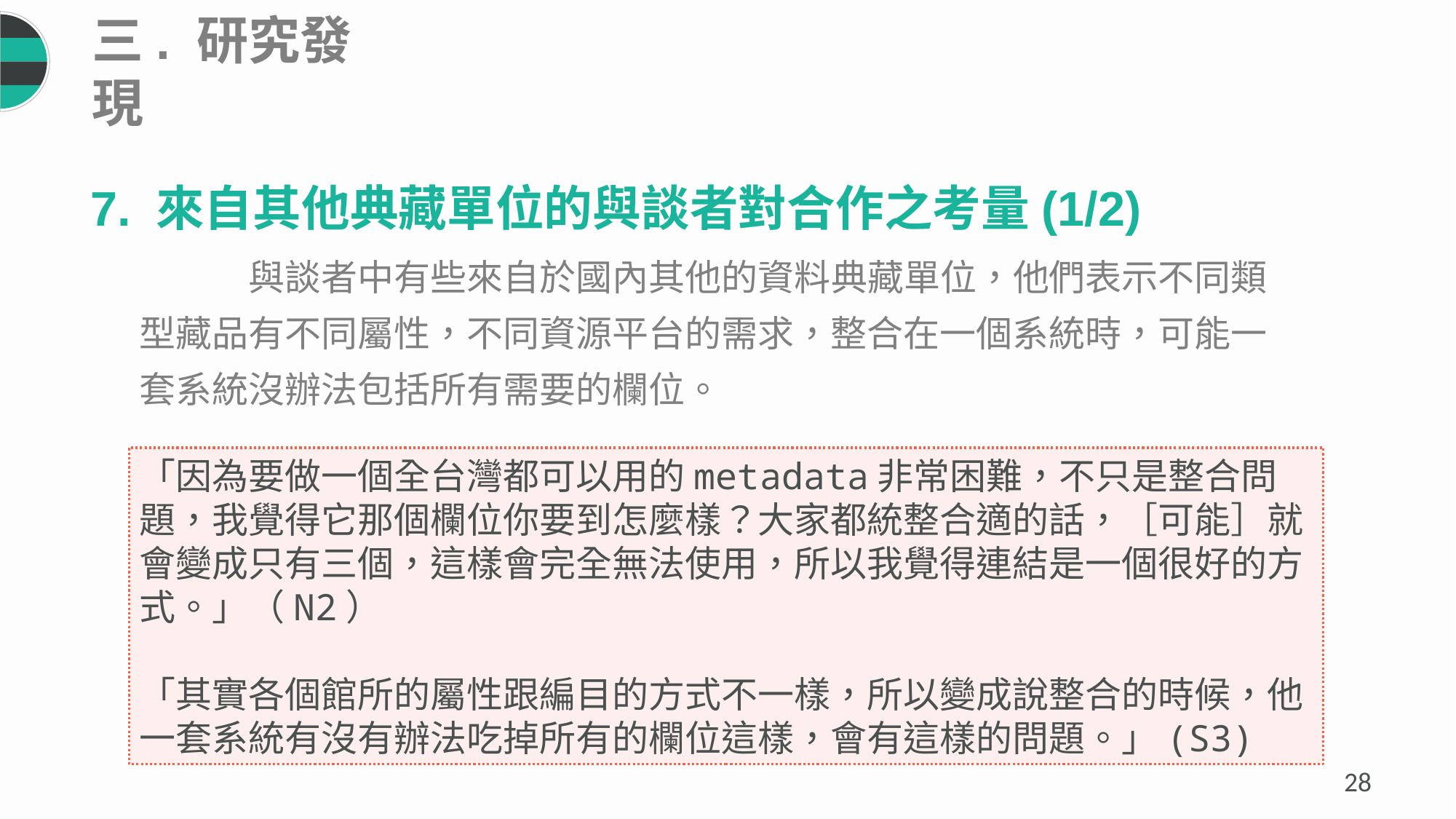

三. 研究發現
7. 來自其他典藏單位的與談者對合作之考量(1/2)
	與談者中有些來自於國內其他的資料典藏單位，他們表示不同類型藏品有不同屬性，不同資源平台的需求，整合在一個系統時，可能一套系統沒辦法包括所有需要的欄位。
「因為要做一個全台灣都可以用的metadata非常困難，不只是整合問題，我覺得它那個欄位你要到怎麼樣？大家都統整合適的話，［可能］就會變成只有三個，這樣會完全無法使用，所以我覺得連結是一個很好的方式。」（N2）

「其實各個館所的屬性跟編目的方式不一樣，所以變成說整合的時候，他一套系統有沒有辦法吃掉所有的欄位這樣，會有這樣的問題。」(S3)
28